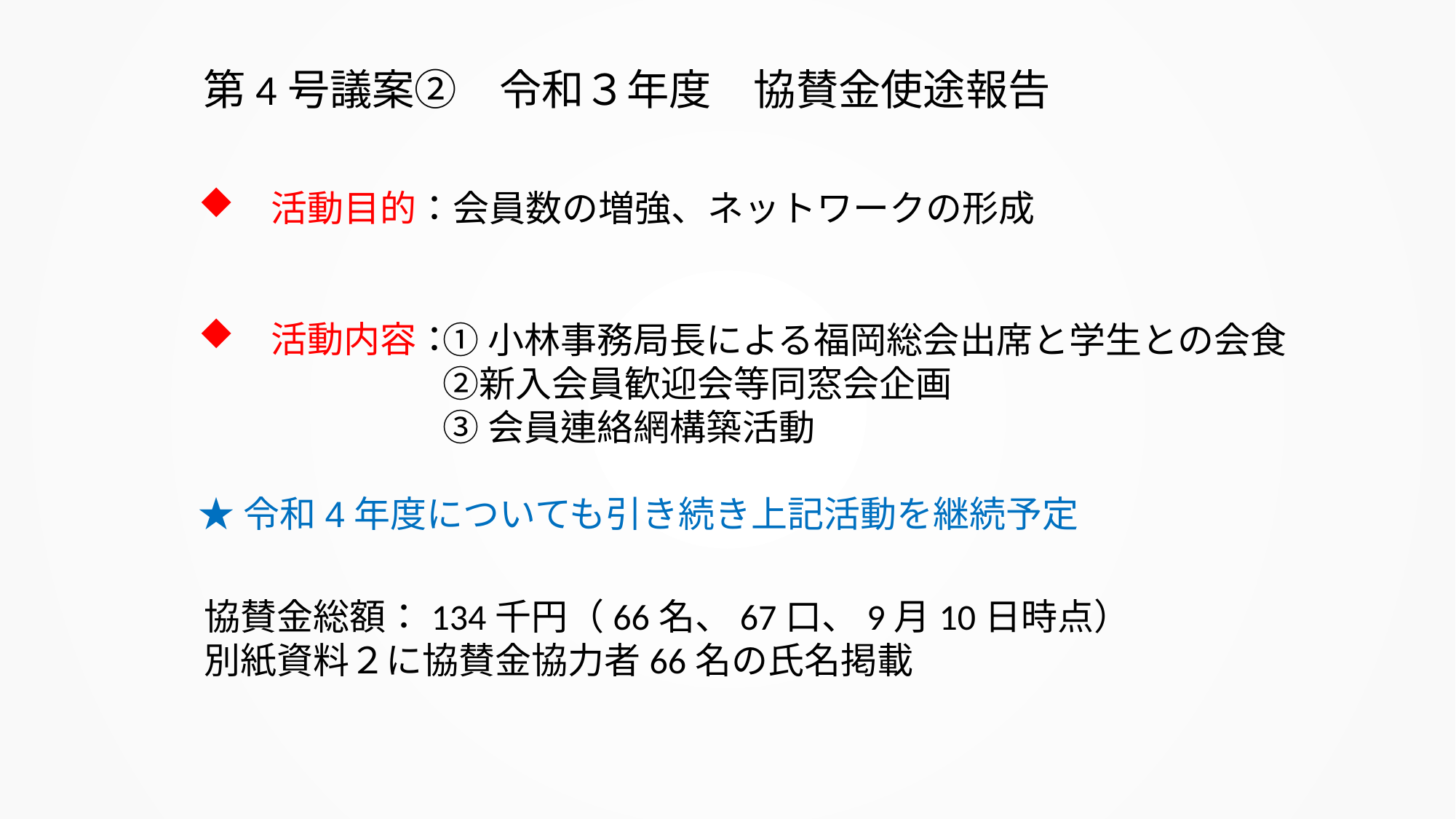

# 第4号議案②　令和３年度　協賛金使途報告
　活動目的：会員数の増強、ネットワークの形成

　活動内容：

★令和4年度についても引き続き上記活動を継続予定
①小林事務局長による福岡総会出席と学生との会食
②新入会員歓迎会等同窓会企画
③会員連絡網構築活動
協賛金総額：134千円（66名、67口、9月10日時点）
別紙資料２に協賛金協力者66名の氏名掲載